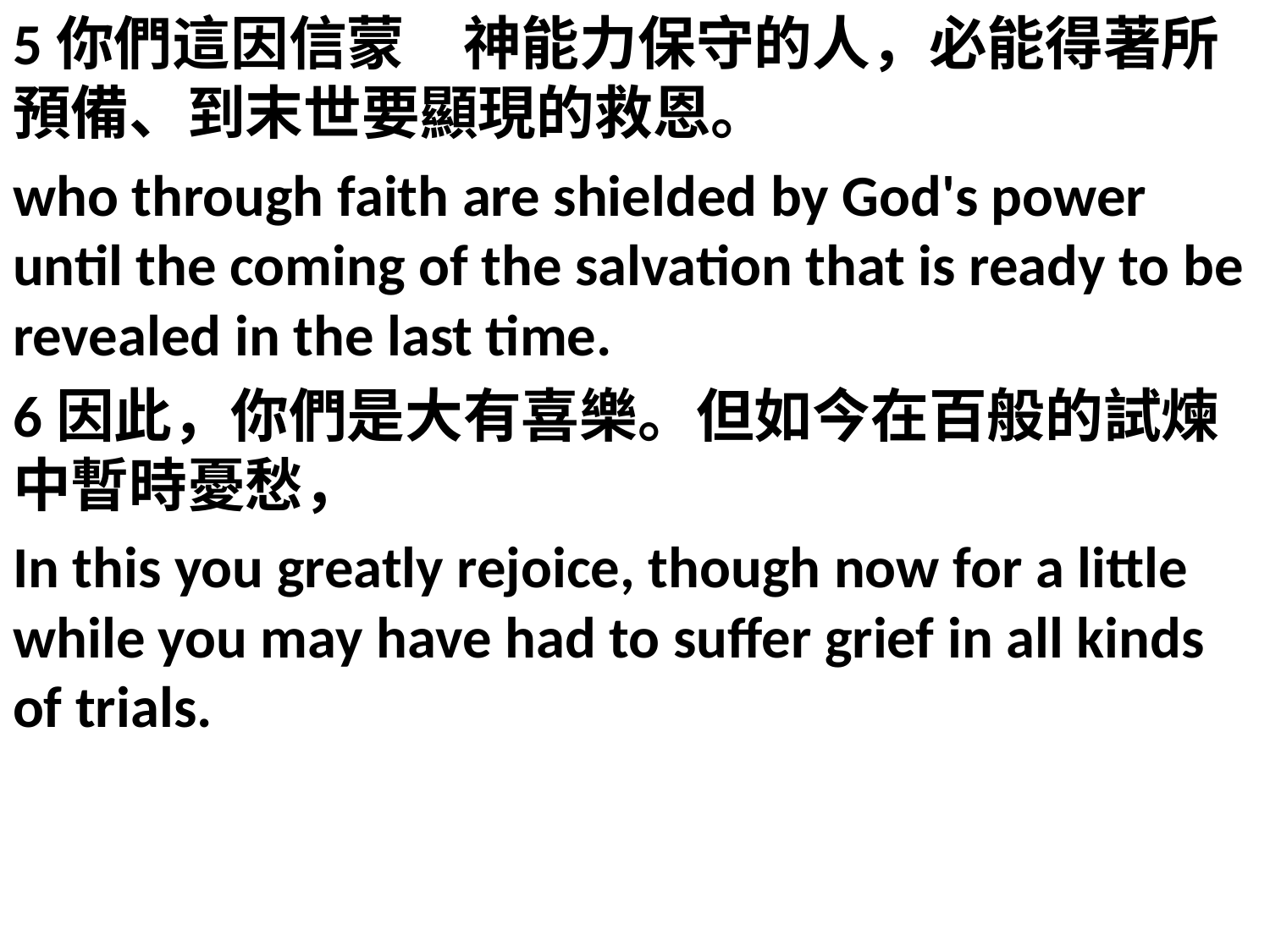

5你們這因信蒙　神能力保守的人，必能得著所預備、到末世要顯現的救恩。
who through faith are shielded by God's power until the coming of the salvation that is ready to be revealed in the last time.
6因此，你們是大有喜樂。但如今在百般的試煉中暫時憂愁，
In this you greatly rejoice, though now for a little while you may have had to suffer grief in all kinds of trials.